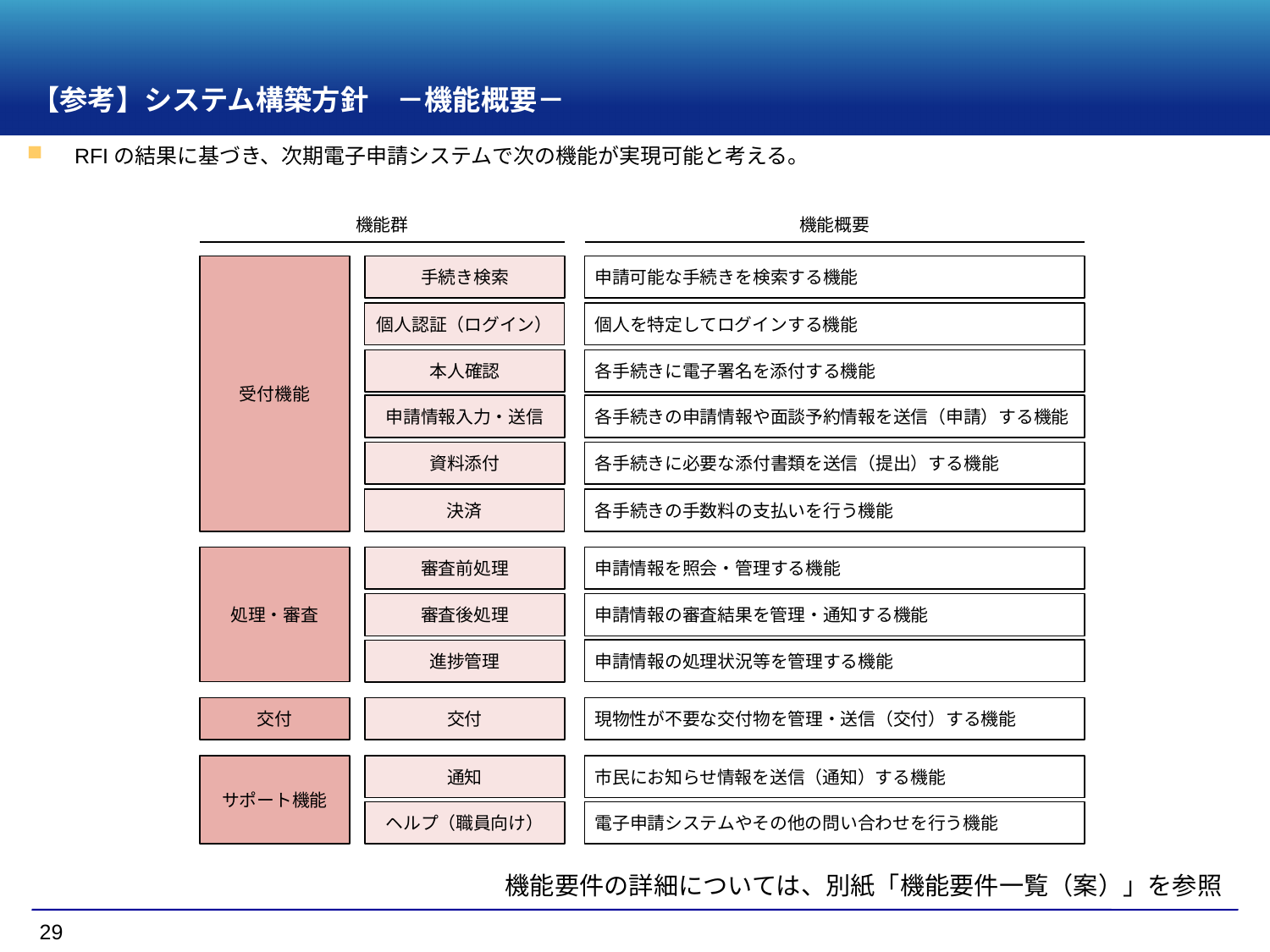

【参考】システム構築方針　－機能概要－
RFIの結果に基づき、次期電子申請システムで次の機能が実現可能と考える。
機能群
機能概要
受付機能
手続き検索
申請可能な手続きを検索する機能
個人認証（ログイン）
個人を特定してログインする機能
各手続きに電子署名を添付する機能
本人確認
申請情報入力・送信
各手続きの申請情報や面談予約情報を送信（申請）する機能
各手続きに必要な添付書類を送信（提出）する機能
資料添付
決済
各手続きの手数料の支払いを行う機能
申請情報を照会・管理する機能
処理・審査
審査前処理
審査後処理
申請情報の審査結果を管理・通知する機能
申請情報の処理状況等を管理する機能
進捗管理
交付
交付
現物性が不要な交付物を管理・送信（交付）する機能
サポート機能
通知
市民にお知らせ情報を送信（通知）する機能
ヘルプ（職員向け）
電子申請システムやその他の問い合わせを行う機能
機能要件の詳細については、別紙「機能要件一覧（案）」を参照